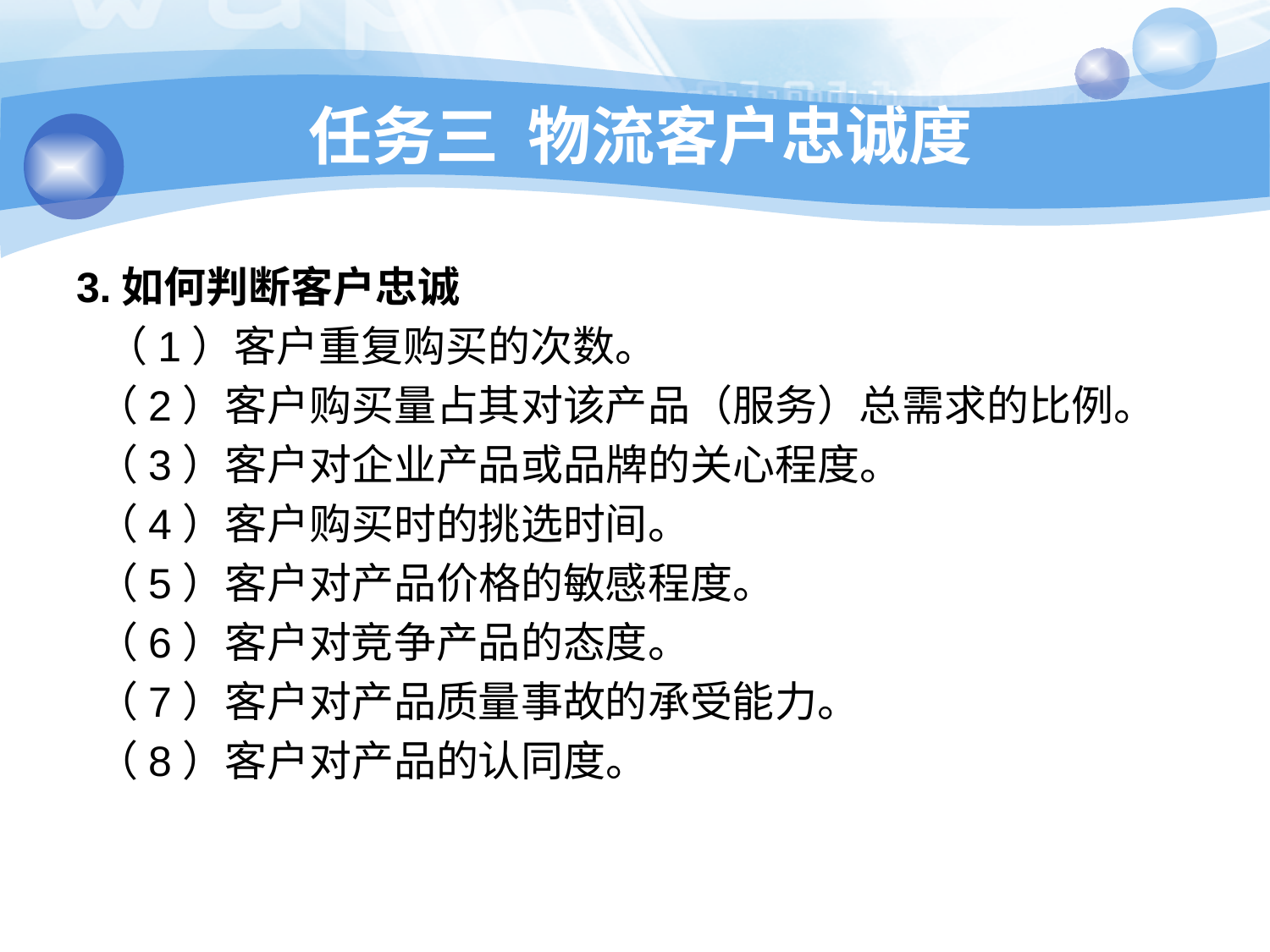

# 任务三  物流客户忠诚度
3.如何判断客户忠诚
  （1）客户重复购买的次数。
 （2）客户购买量占其对该产品（服务）总需求的比例。
 （3）客户对企业产品或品牌的关心程度。
 （4）客户购买时的挑选时间。
 （5）客户对产品价格的敏感程度。
 （6）客户对竞争产品的态度。
 （7）客户对产品质量事故的承受能力。
 （8）客户对产品的认同度。